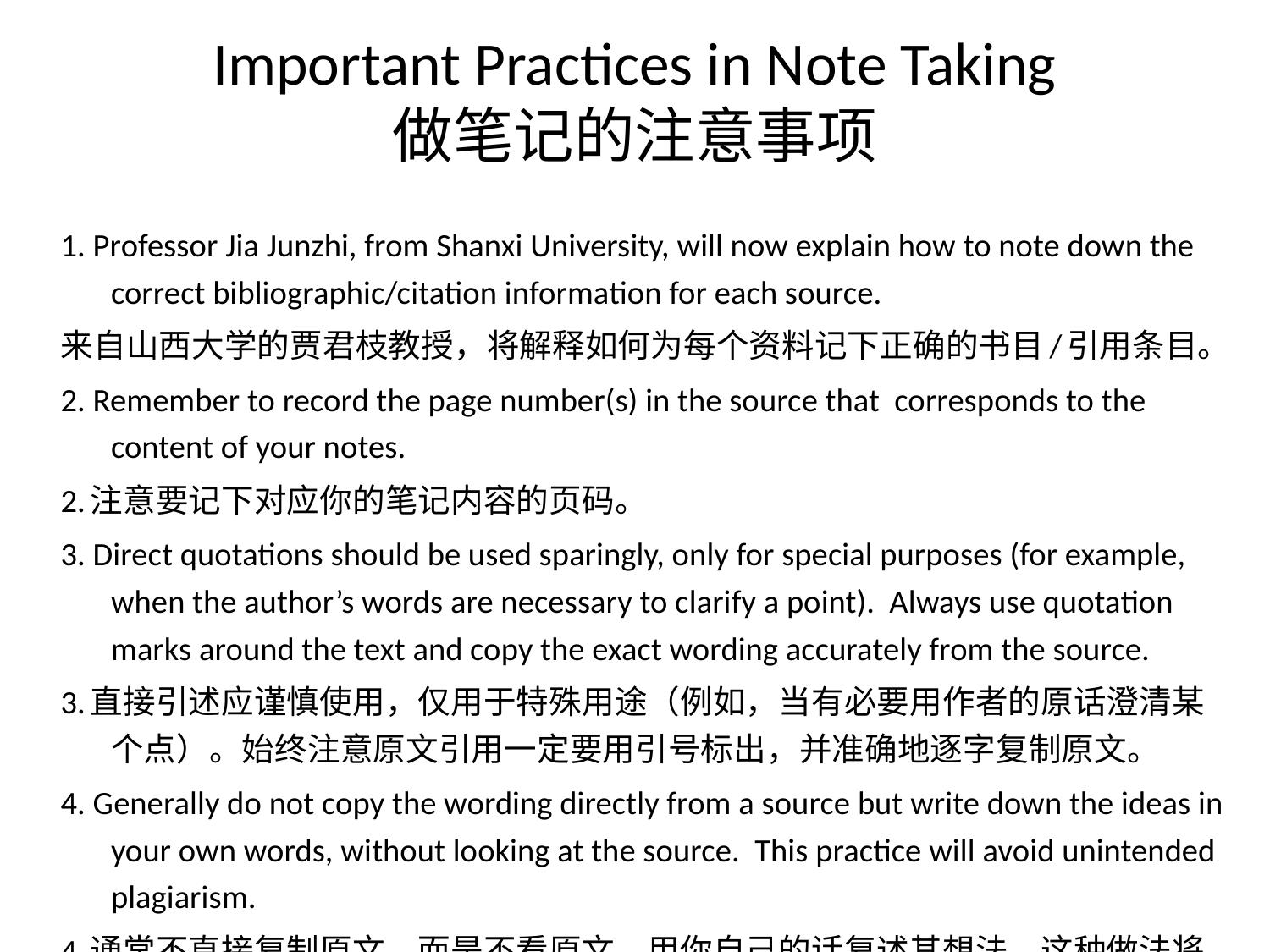

# Important Practices in Note Taking 做笔记的注意事项
1. Professor Jia Junzhi, from Shanxi University, will now explain how to note down the correct bibliographic/citation information for each source.
来自山西大学的贾君枝教授，将解释如何为每个资料记下正确的书目/引用条目。
2. Remember to record the page number(s) in the source that  corresponds to the content of your notes.
2.注意要记下对应你的笔记内容的页码。
3. Direct quotations should be used sparingly, only for special purposes (for example, when the author’s words are necessary to clarify a point).  Always use quotation marks around the text and copy the exact wording accurately from the source.
3.直接引述应谨慎使用，仅用于特殊用途（例如，当有必要用作者的原话澄清某个点）。始终注意原文引用一定要用引号标出，并准确地逐字复制原文。
4. Generally do not copy the wording directly from a source but write down the ideas in your own words, without looking at the source.  This practice will avoid unintended plagiarism.
4.通常不直接复制原文，而是不看原文，用你自己的话复述其想法。这种做法将避免复制原文时标注和说明不足涉嫌抄袭。